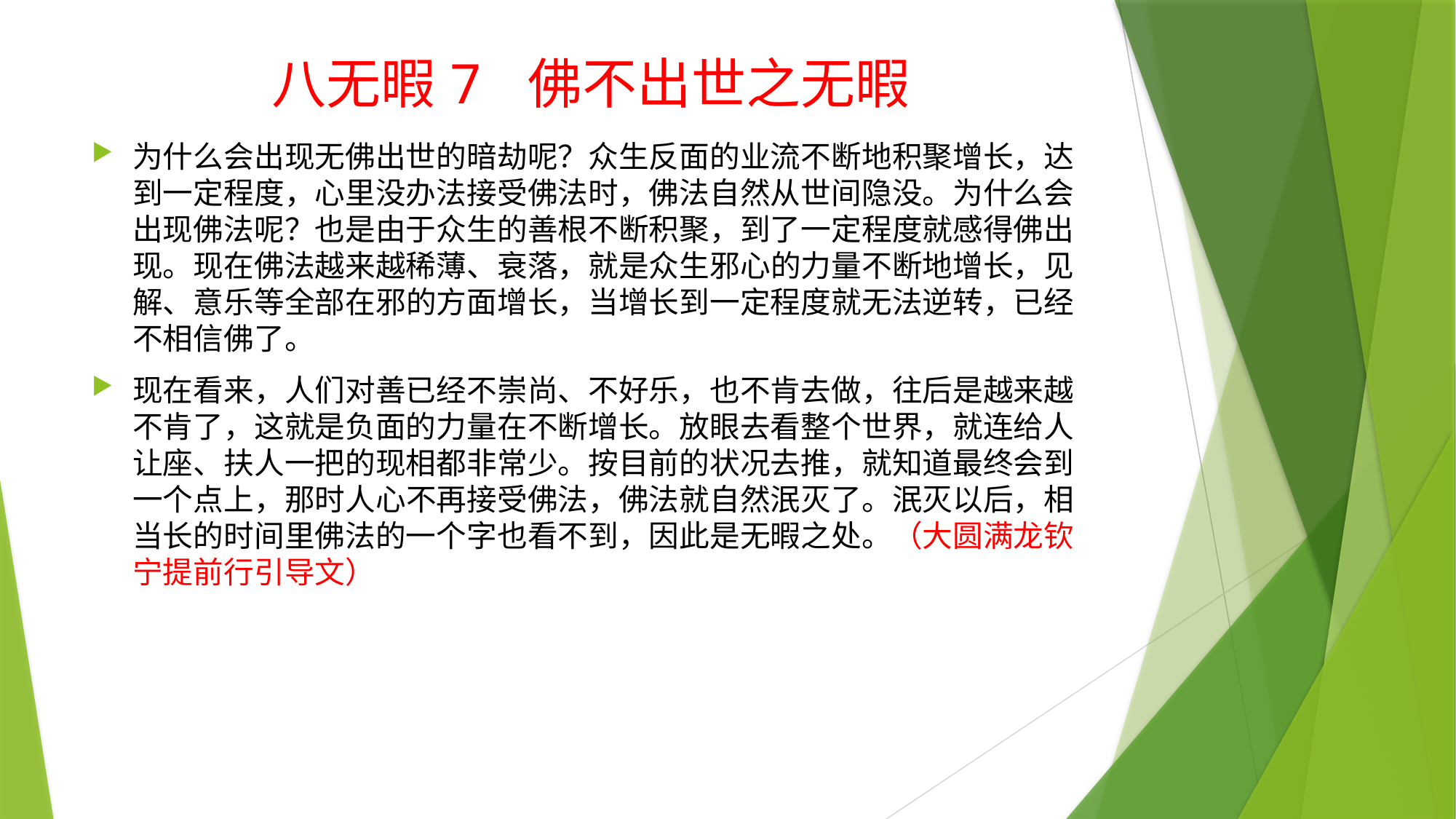

八无暇7 佛不出世之无暇
为什么会出现无佛出世的暗劫呢？众生反面的业流不断地积聚增长，达到一定程度，心里没办法接受佛法时，佛法自然从世间隐没。为什么会出现佛法呢？也是由于众生的善根不断积聚，到了一定程度就感得佛出现。现在佛法越来越稀薄、衰落，就是众生邪心的力量不断地增长，见解、意乐等全部在邪的方面增长，当增长到一定程度就无法逆转，已经不相信佛了。
现在看来，人们对善已经不崇尚、不好乐，也不肯去做，往后是越来越不肯了，这就是负面的力量在不断增长。放眼去看整个世界，就连给人让座、扶人一把的现相都非常少。按目前的状况去推，就知道最终会到一个点上，那时人心不再接受佛法，佛法就自然泯灭了。泯灭以后，相当长的时间里佛法的一个字也看不到，因此是无暇之处。（大圆满龙钦宁提前行引导文）